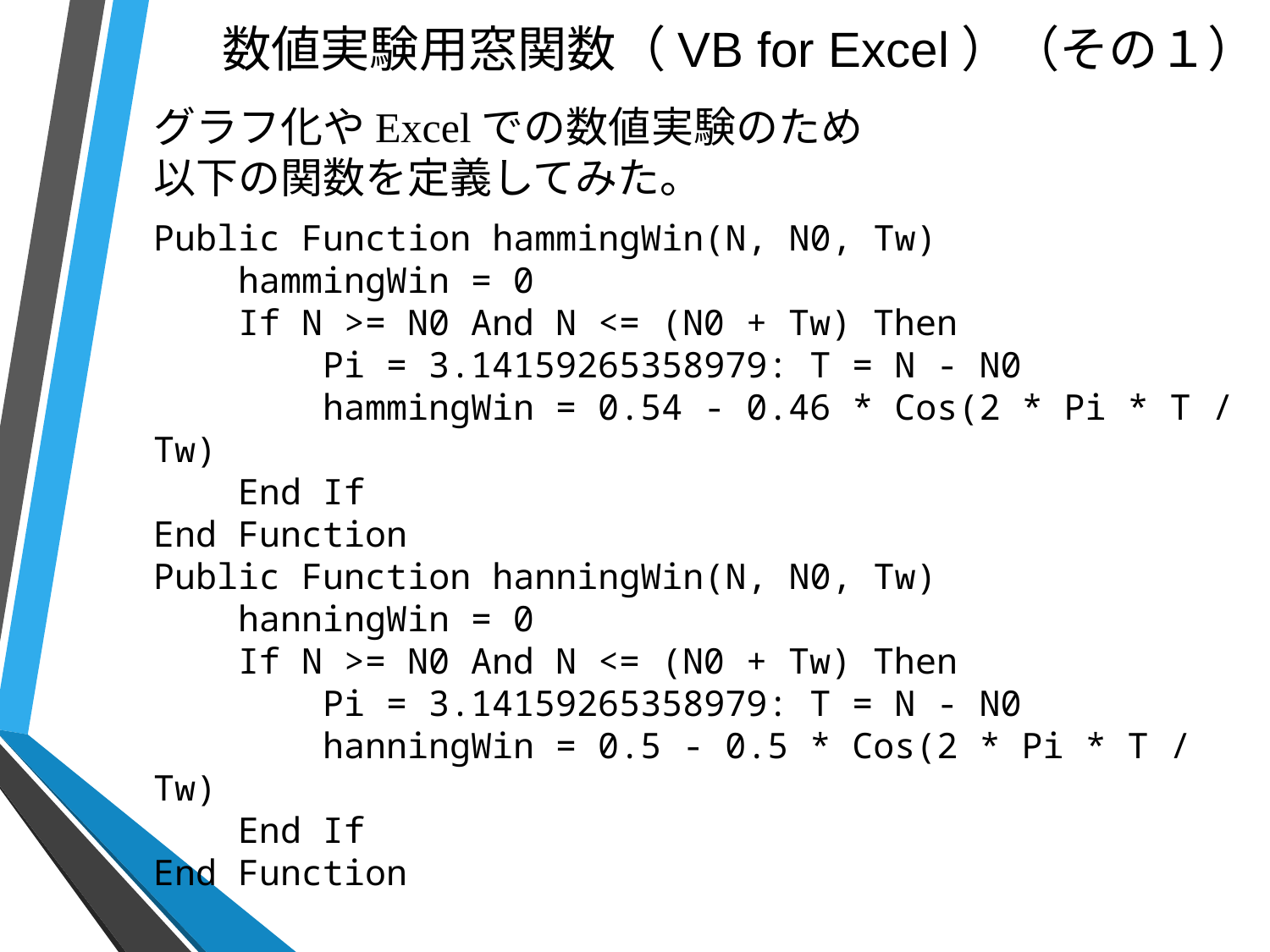

# 数値実験用窓関数（VB for Excel）（その１）
グラフ化やExcelでの数値実験のため
以下の関数を定義してみた。
Public Function hammingWin(N, N0, Tw)
    hammingWin = 0
    If N >= N0 And N <= (N0 + Tw) Then
        Pi = 3.14159265358979: T = N - N0
        hammingWin = 0.54 - 0.46 * Cos(2 * Pi * T / Tw)
    End If
End Function
Public Function hanningWin(N, N0, Tw)
    hanningWin = 0
    If N >= N0 And N <= (N0 + Tw) Then
        Pi = 3.14159265358979: T = N - N0
        hanningWin = 0.5 - 0.5 * Cos(2 * Pi * T / Tw)
    End If
End Function